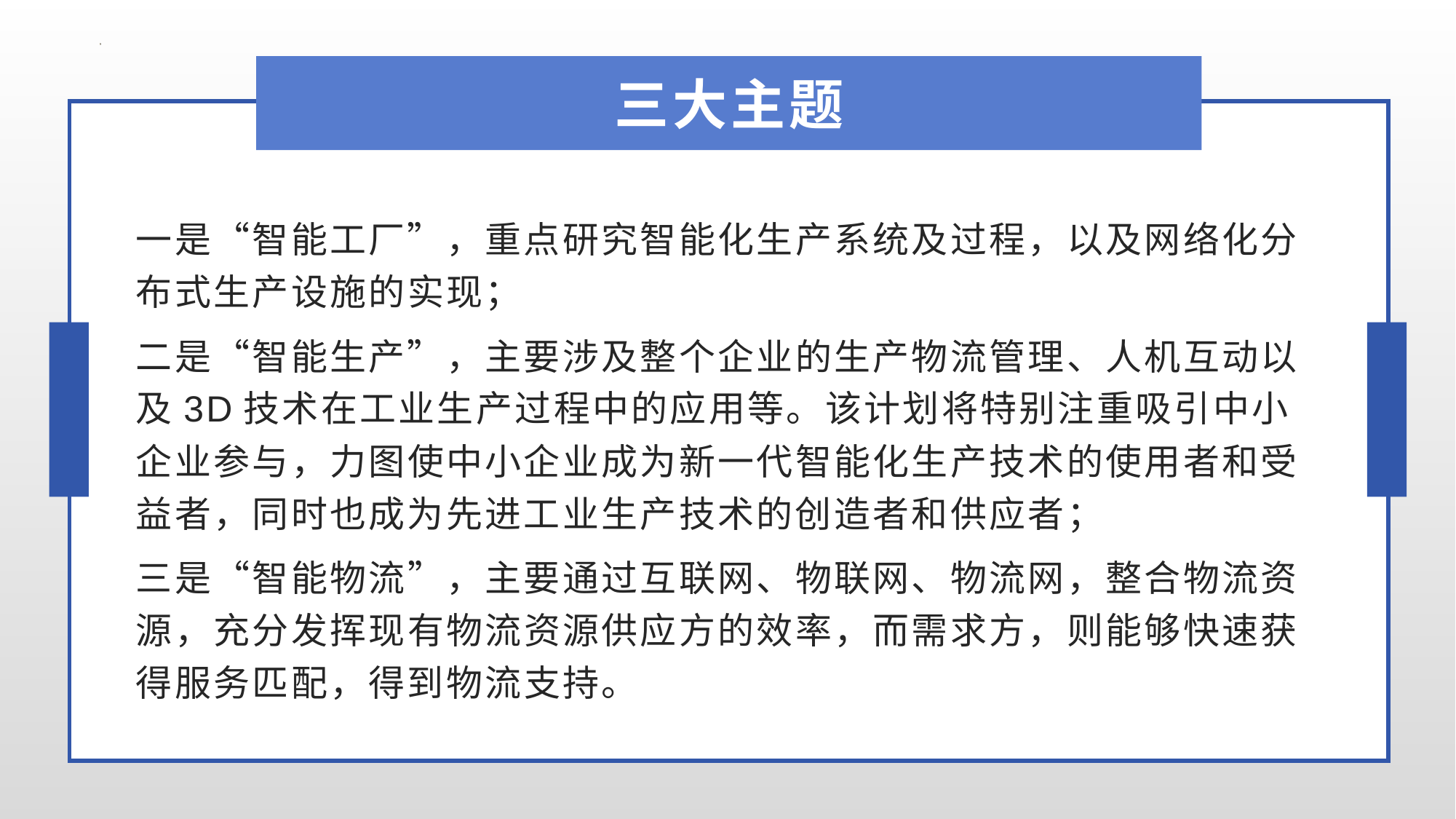

三大主题

一是“智能工厂”，重点研究智能化生产系统及过程，以及网络化分布式生产设施的实现；
二是“智能生产”，主要涉及整个企业的生产物流管理、人机互动以及3D技术在工业生产过程中的应用等。该计划将特别注重吸引中小企业参与，力图使中小企业成为新一代智能化生产技术的使用者和受益者，同时也成为先进工业生产技术的创造者和供应者；
三是“智能物流”，主要通过互联网、物联网、物流网，整合物流资源，充分发挥现有物流资源供应方的效率，而需求方，则能够快速获得服务匹配，得到物流支持。